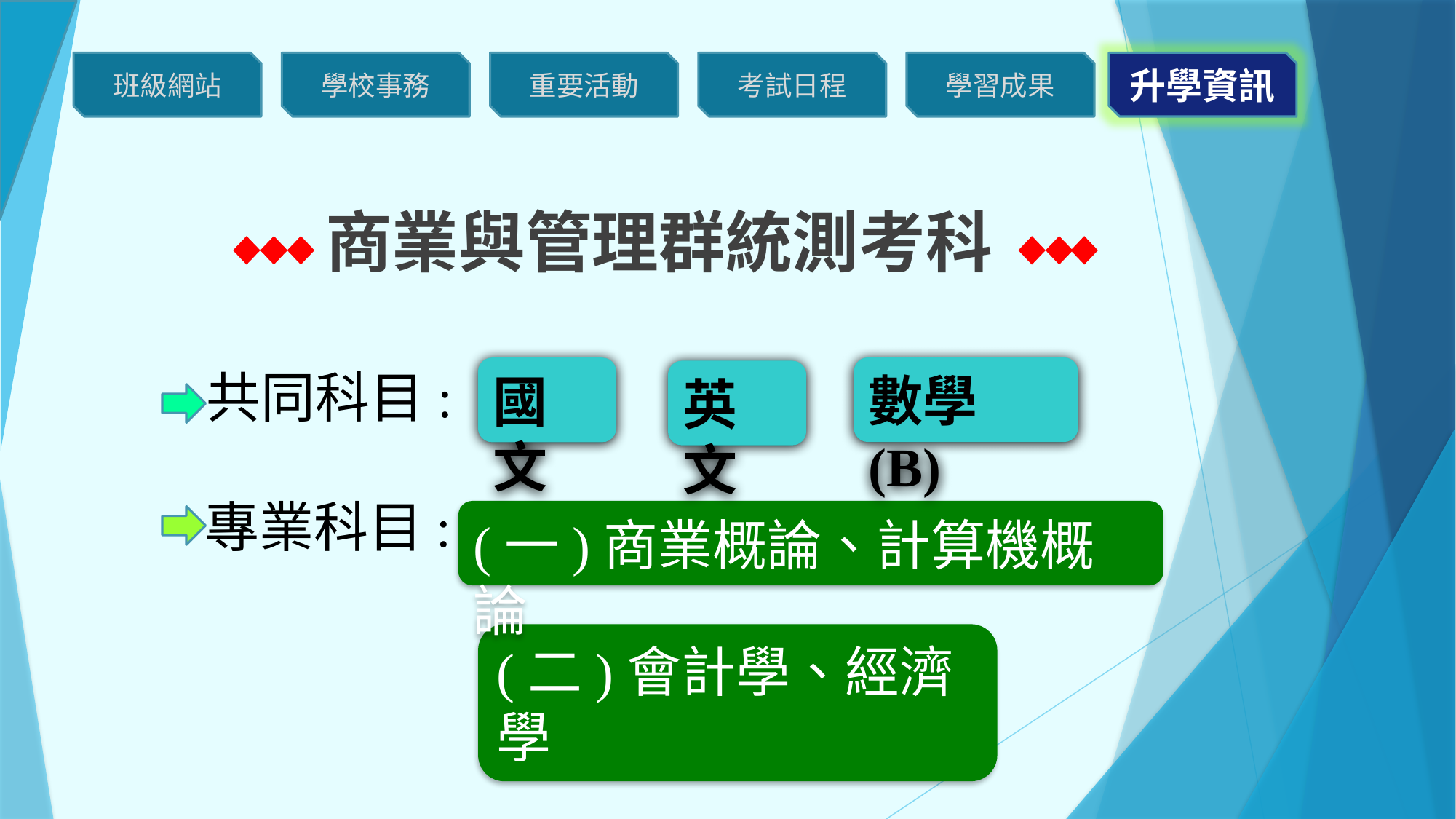

商業與管理群統測考科

共同科目:
數學(B)
國文
英文

專業科目:
(一)商業概論、計算機概論

(二)會計學、經濟學